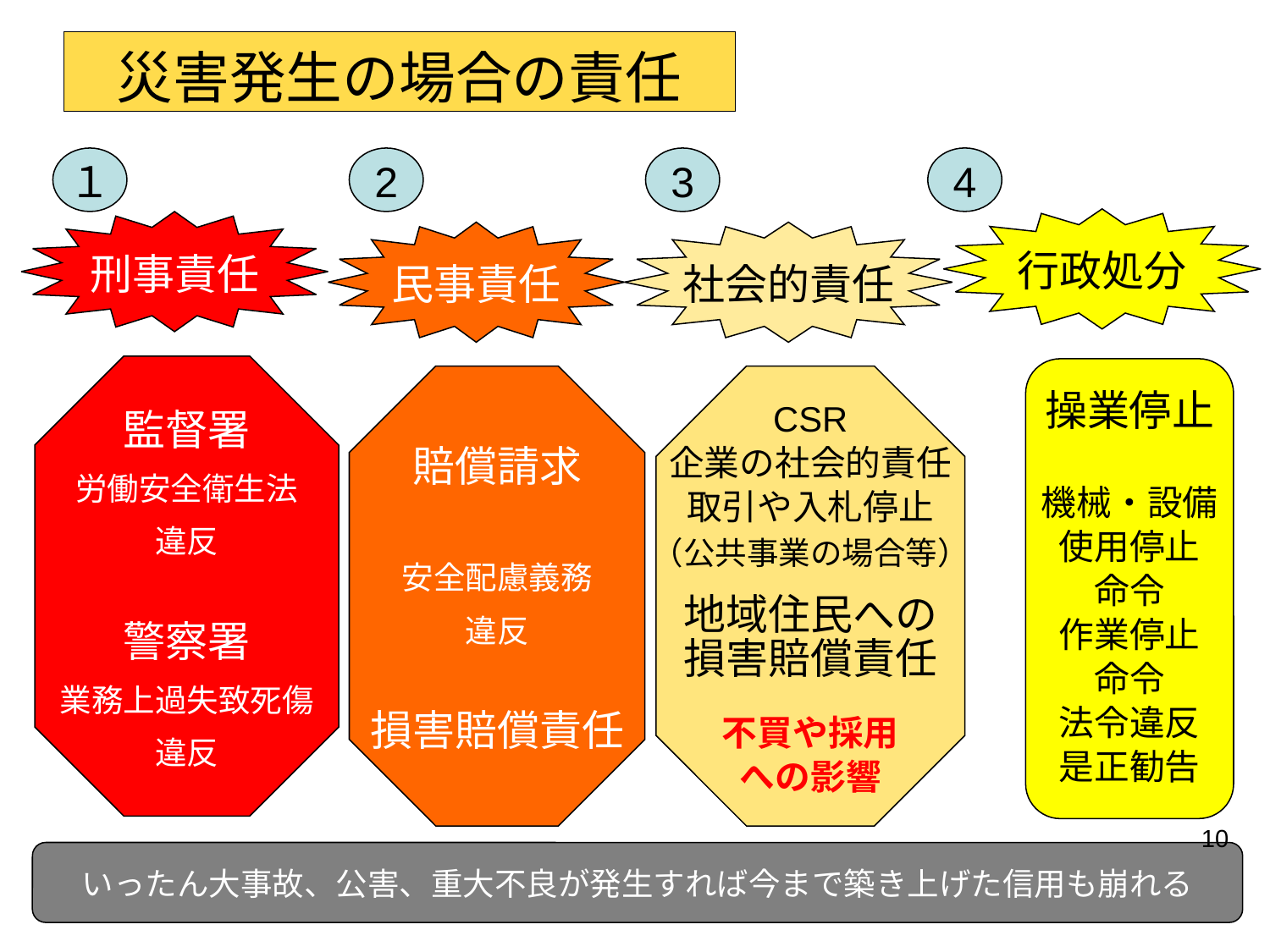

災害発生の場合の責任
4
１
2
3
行政処分
操業停止

機械・設備
使用停止
命令
作業停止
命令
法令違反
是正勧告
刑事責任
民事責任
社会的責任
監督署
労働安全衛生法
違反

警察署
業務上過失致死傷
違反
賠償請求

安全配慮義務
違反

損害賠償責任
CSR
企業の社会的責任
取引や入札停止
（公共事業の場合等）

地域住民への
損害賠償責任

不買や採用
への影響
10

いったん大事故、公害、重大不良が発生すれば今まで築き上げた信用も崩れる